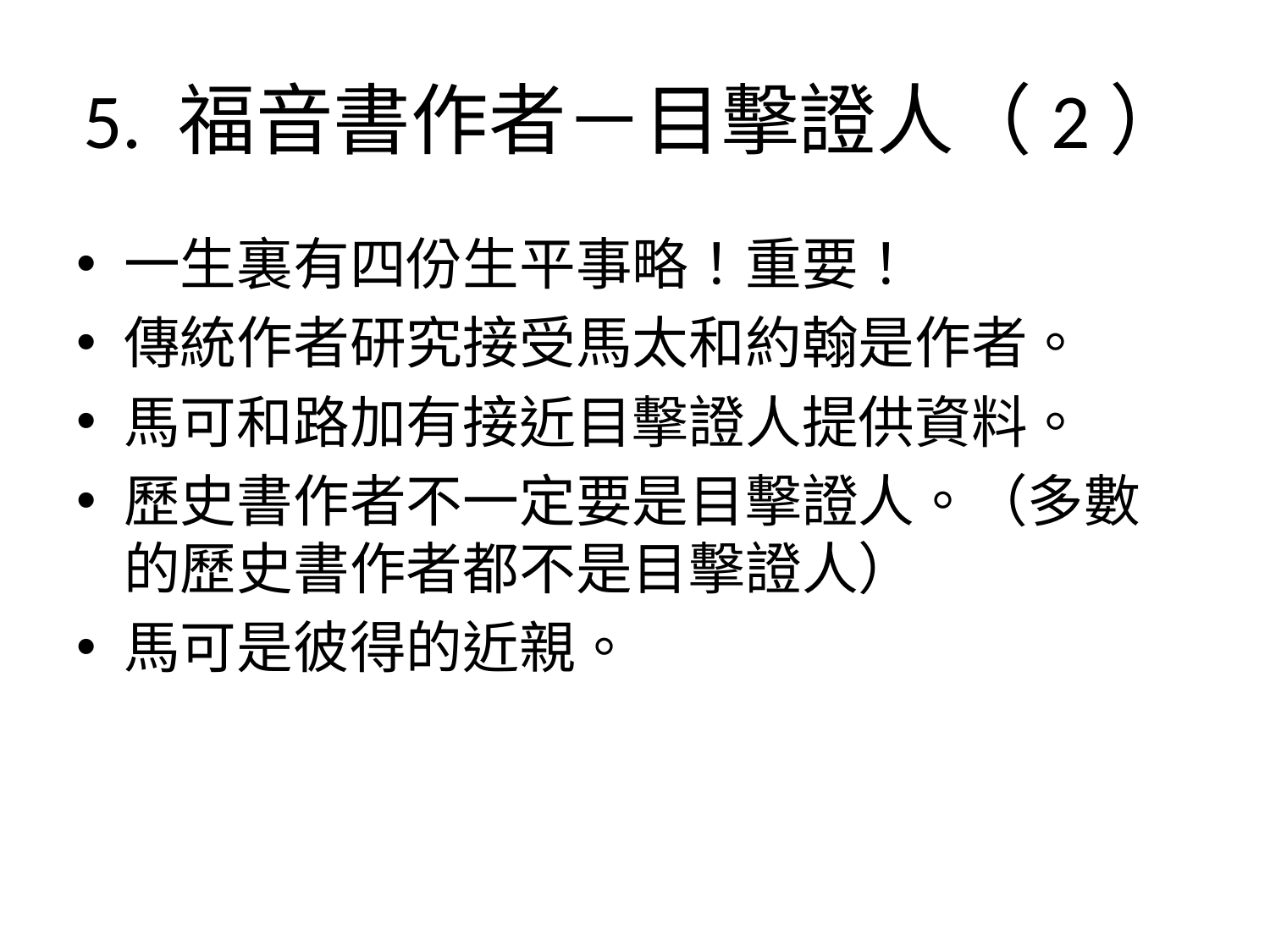

# 5. 福音書作者－目擊證人（2）
一生裏有四份生平事略！重要！
傳統作者研究接受馬太和約翰是作者。
馬可和路加有接近目擊證人提供資料。
歷史書作者不一定要是目擊證人。（多數的歷史書作者都不是目擊證人）
馬可是彼得的近親。